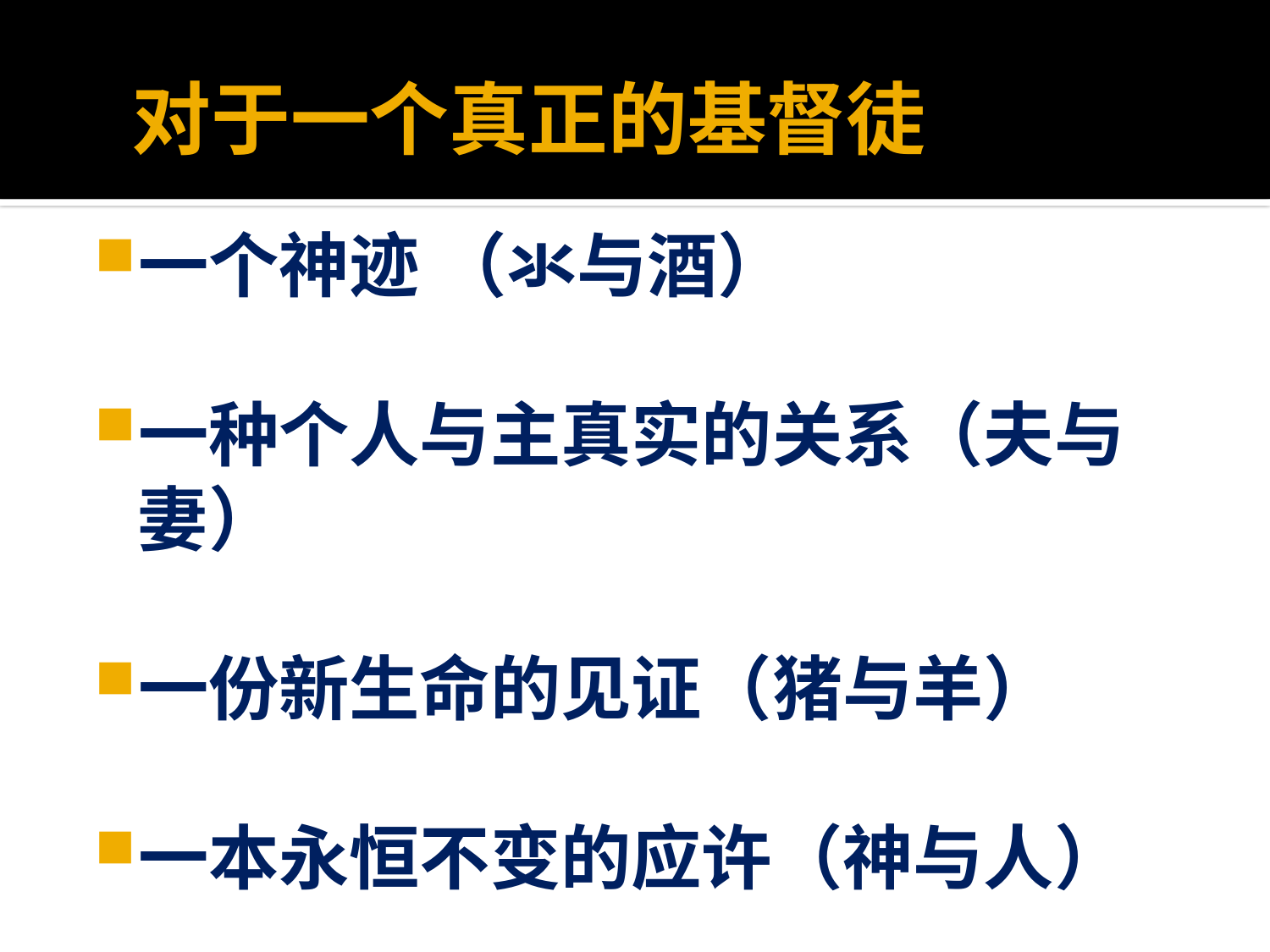

# 对于一个真正的基督徒
一个神迹 （氺与酒）

一种个人与主真实的关系（夫与妻）

一份新生命的见证（猪与羊）

一本永恒不变的应许（神与人）